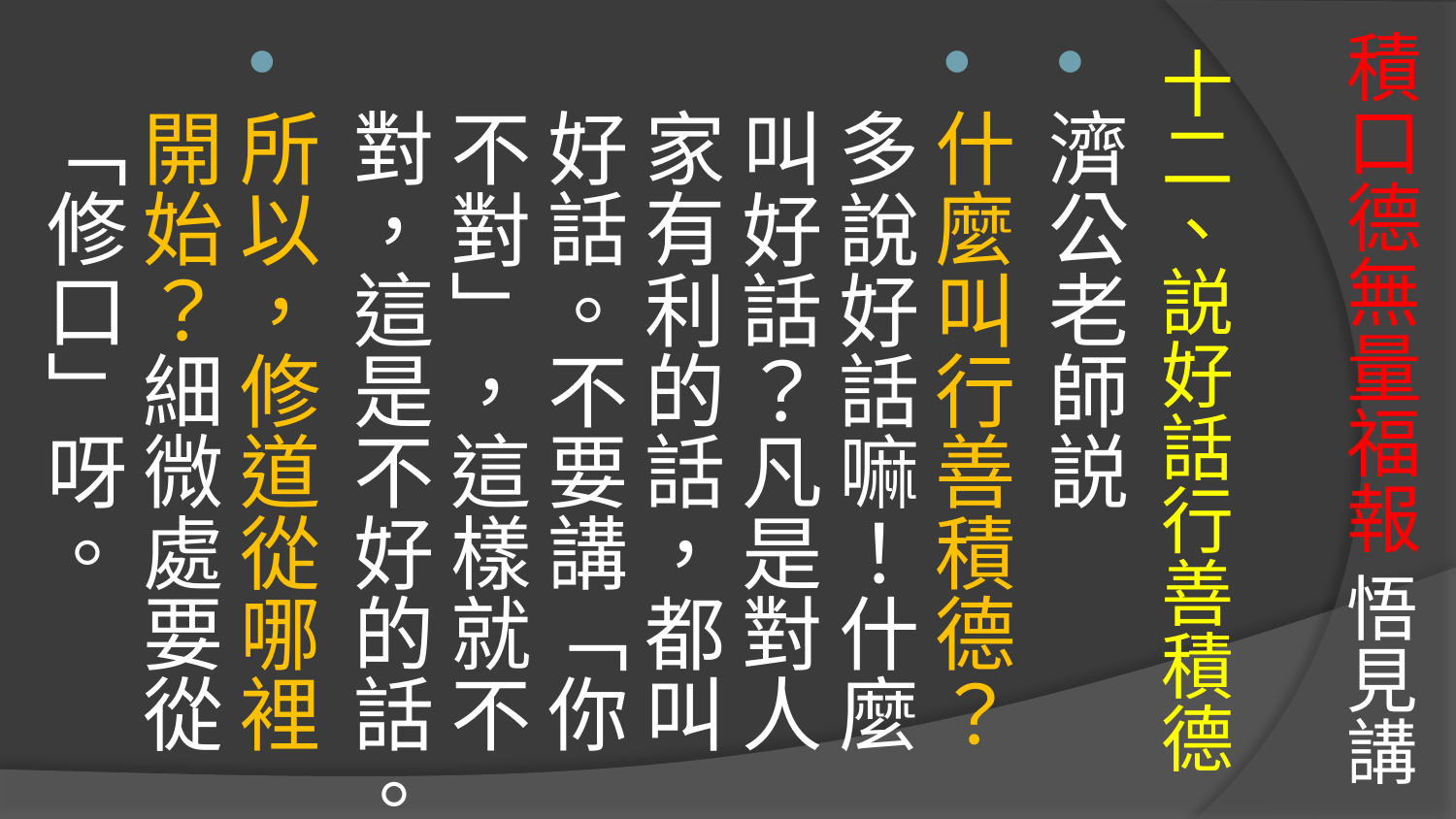

# 積口德無量福報 悟見講
十二、説好話行善積德
濟公老師説
什麼叫行善積德？多說好話嘛！什麼叫好話？凡是對人家有利的話，都叫好話。不要講「你不對」，這樣就不對，這是不好的話。
所以，修道從哪裡開始？細微處要從「修口」呀。